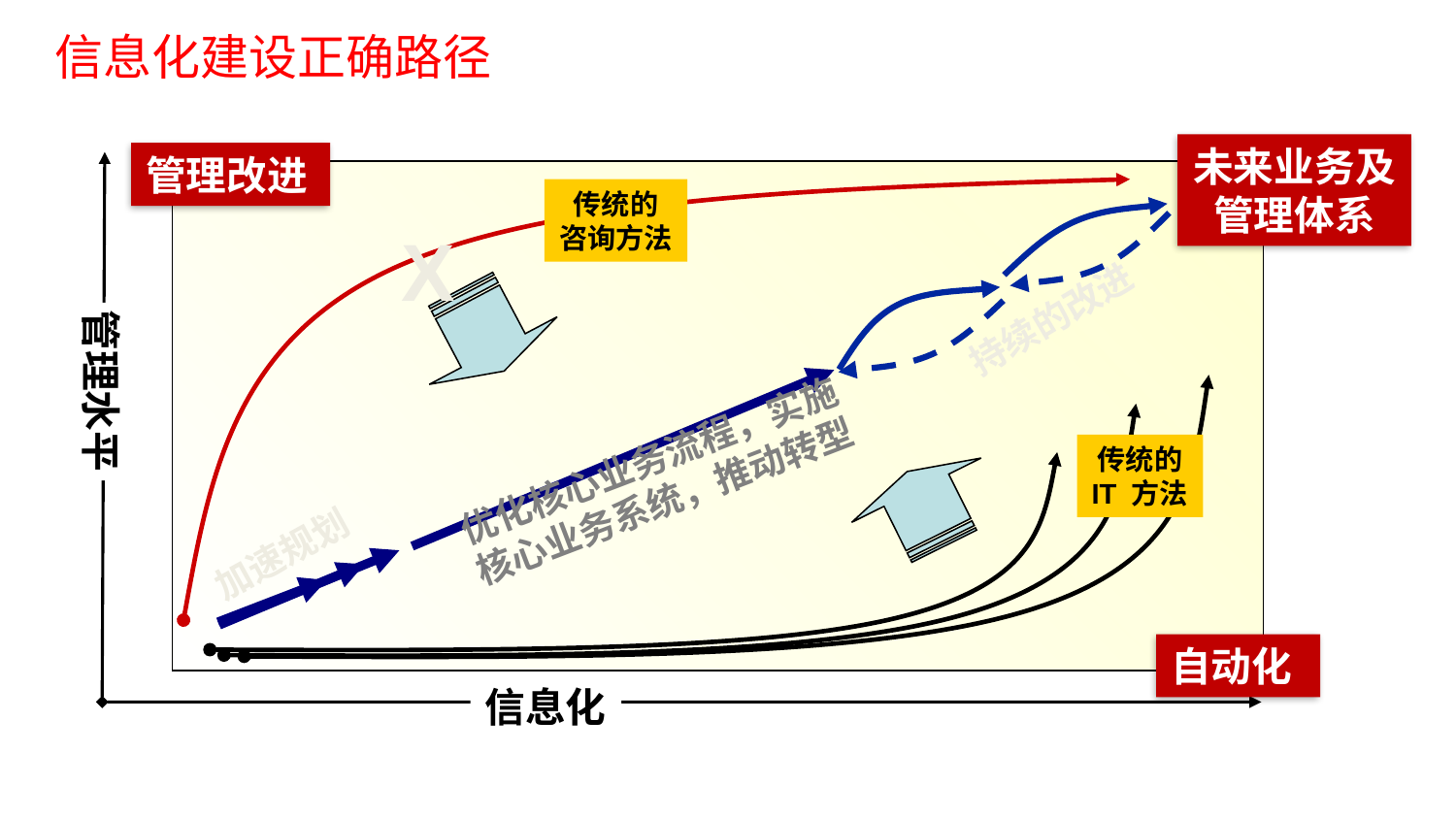

信息化建设正确路径
未来业务及管理体系
管理改进

传统的
咨询方法

X

持续的改进

管理水平

优化核心业务流程，实施核心业务系统，推动转型
传统的
IT 方法

加速规划

自动化
信息化